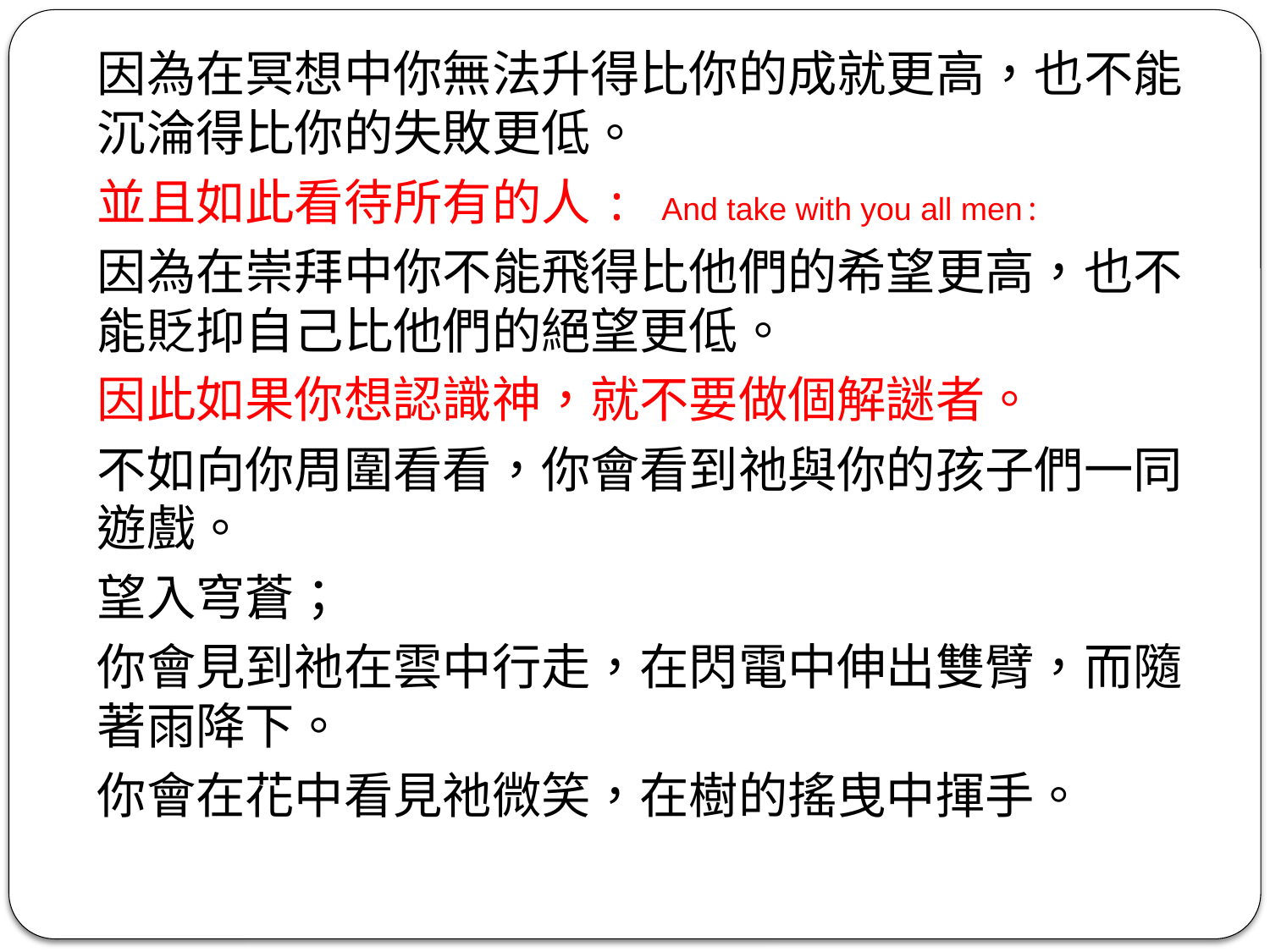

因為在冥想中你無法升得比你的成就更高，也不能沉淪得比你的失敗更低。
並且如此看待所有的人: And take with you all men:
因為在崇拜中你不能飛得比他們的希望更高，也不能貶抑自己比他們的絕望更低。
因此如果你想認識神，就不要做個解謎者。
不如向你周圍看看，你會看到祂與你的孩子們一同遊戲。
望入穹蒼；
你會見到祂在雲中行走，在閃電中伸出雙臂，而隨著雨降下。
你會在花中看見祂微笑，在樹的搖曳中揮手。